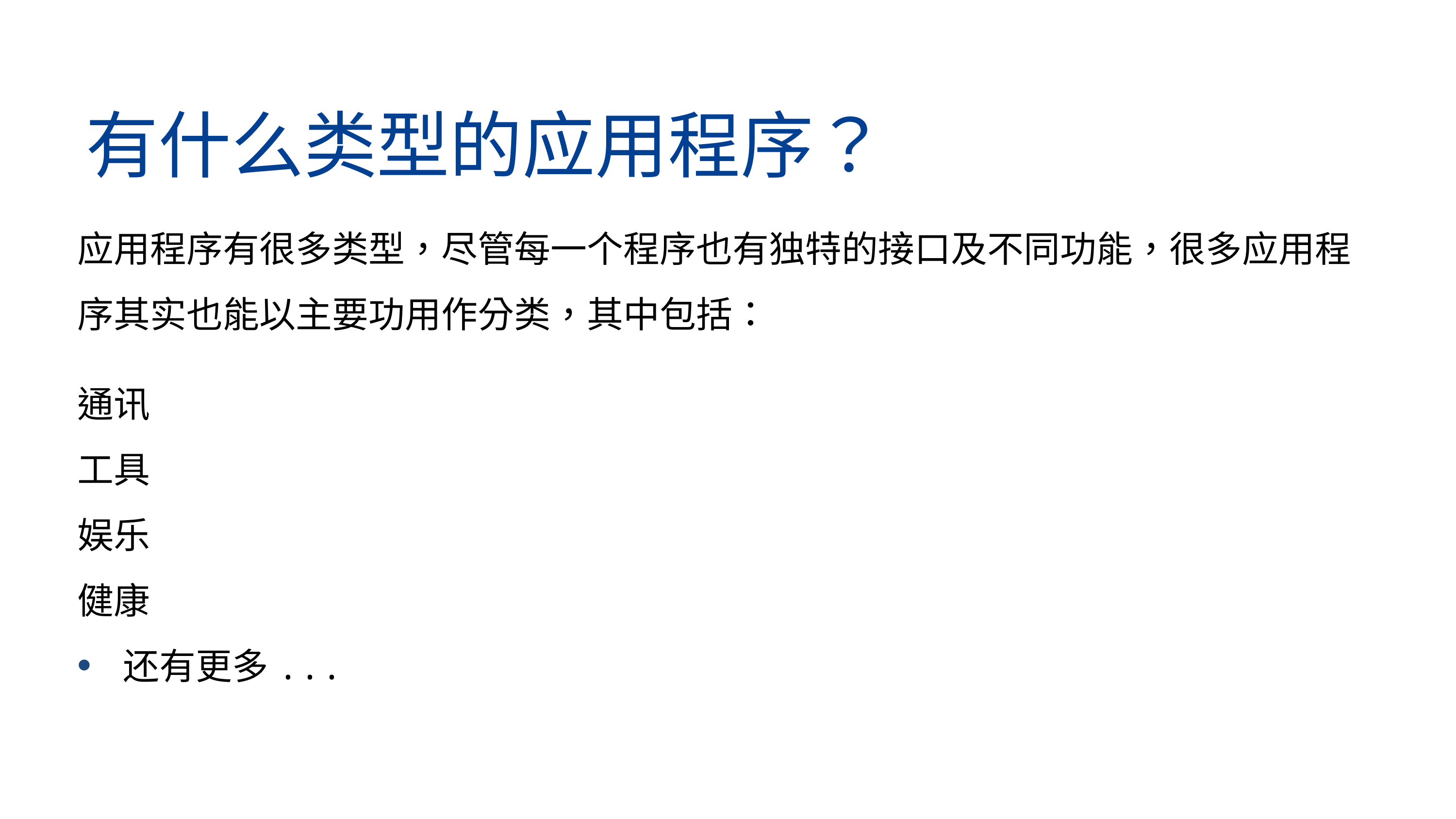

有什么类型的应用程序？
应用程序有很多类型，尽管每一个程序也有独特的接口及不同功能，很多应用程序其实也能以主要功用作分类，其中包括：
通讯
工具
娱乐
健康
还有更多...